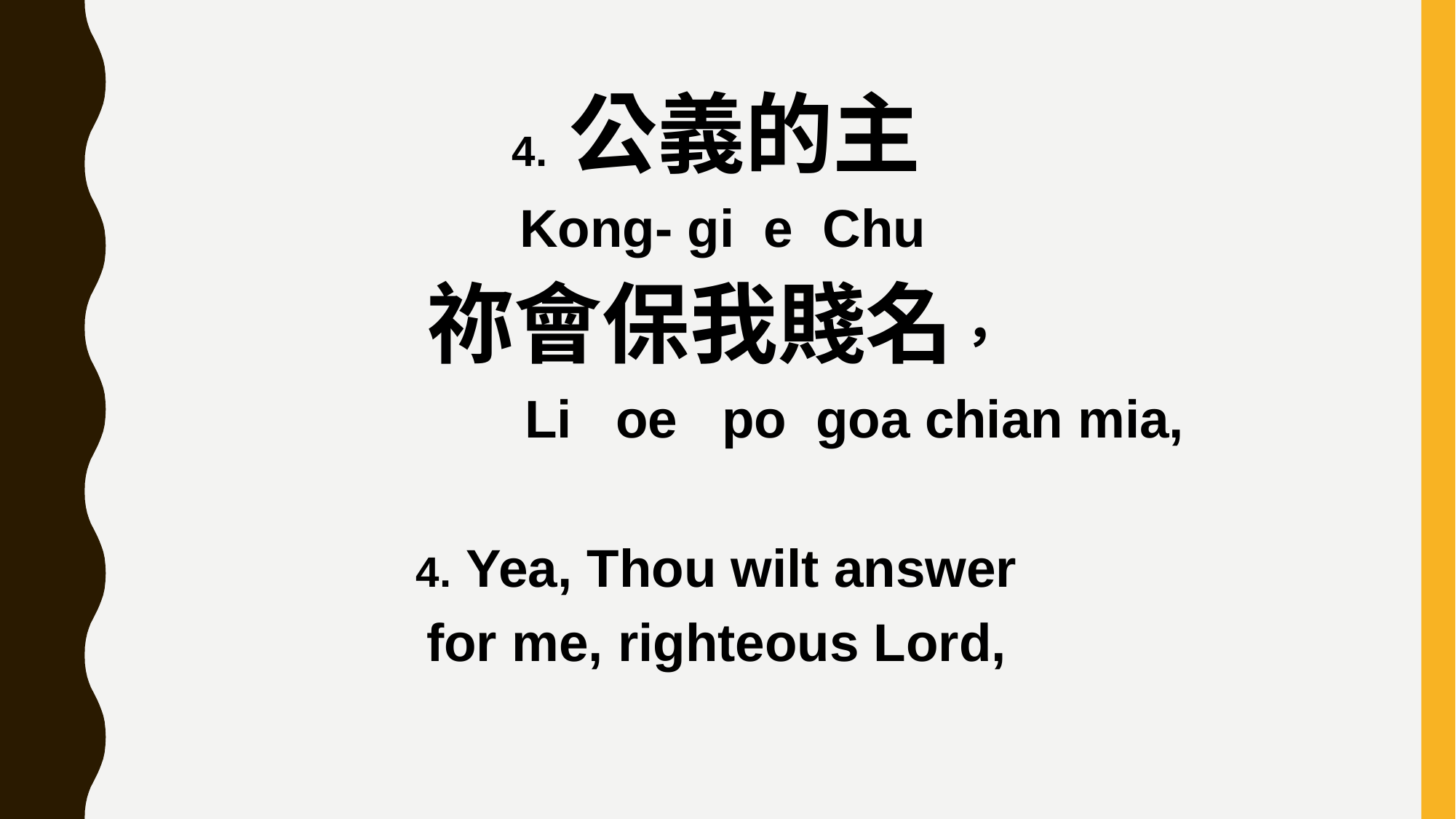

4. 公義的主
 Kong- gi  e  Chu
祢會保我賤名，
                        Li   oe   po  goa chian mia,

4. Yea, Thou wilt answer
for me, righteous Lord,